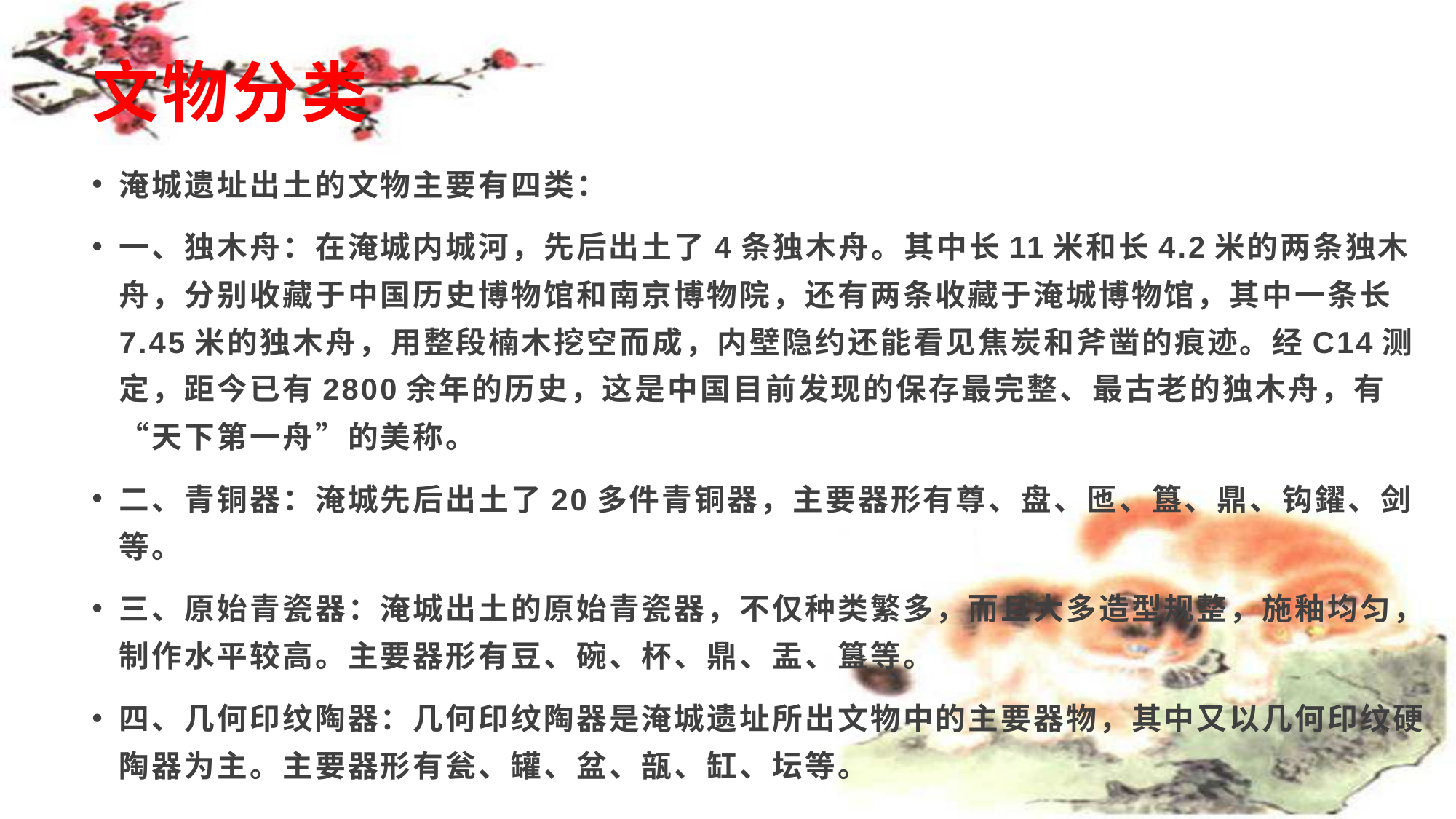

# 文物分类
淹城遗址出土的文物主要有四类：
一、独木舟：在淹城内城河，先后出土了4条独木舟。其中长11米和长4.2米的两条独木舟，分别收藏于中国历史博物馆和南京博物院，还有两条收藏于淹城博物馆，其中一条长7.45米的独木舟，用整段楠木挖空而成，内壁隐约还能看见焦炭和斧凿的痕迹。经C14测定，距今已有2800余年的历史，这是中国目前发现的保存最完整、最古老的独木舟，有“天下第一舟”的美称。
二、青铜器：淹城先后出土了20多件青铜器，主要器形有尊、盘、匜、簋、鼎、钩鑃、剑等。
三、原始青瓷器：淹城出土的原始青瓷器，不仅种类繁多，而且大多造型规整，施釉均匀，制作水平较高。主要器形有豆、碗、杯、鼎、盂、簋等。
四、几何印纹陶器：几何印纹陶器是淹城遗址所出文物中的主要器物，其中又以几何印纹硬陶器为主。主要器形有瓮、罐、盆、瓿、缸、坛等。